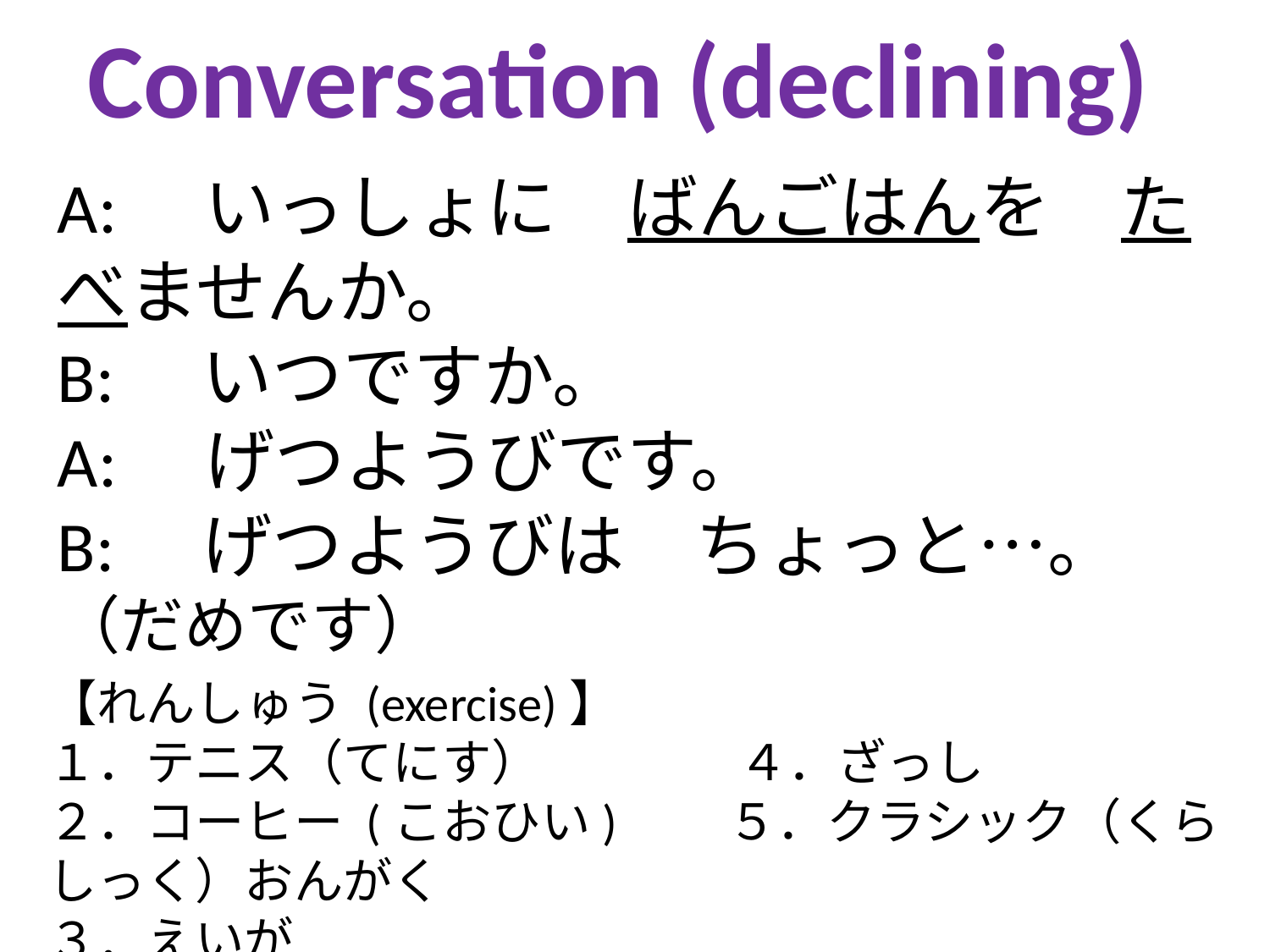

Conversation (declining)
A:　いっしょに　ばんごはんを　たべませんか。
B:　いつですか。
A:　げつようびです。
B:　げつようびは　ちょっと…。（だめです）
【れんしゅう (exercise)】
１．テニス（てにす）　　　　４．ざっし
２．コーヒー (こおひい)　　５．クラシック（くらしっく）おんがく
３．えいが